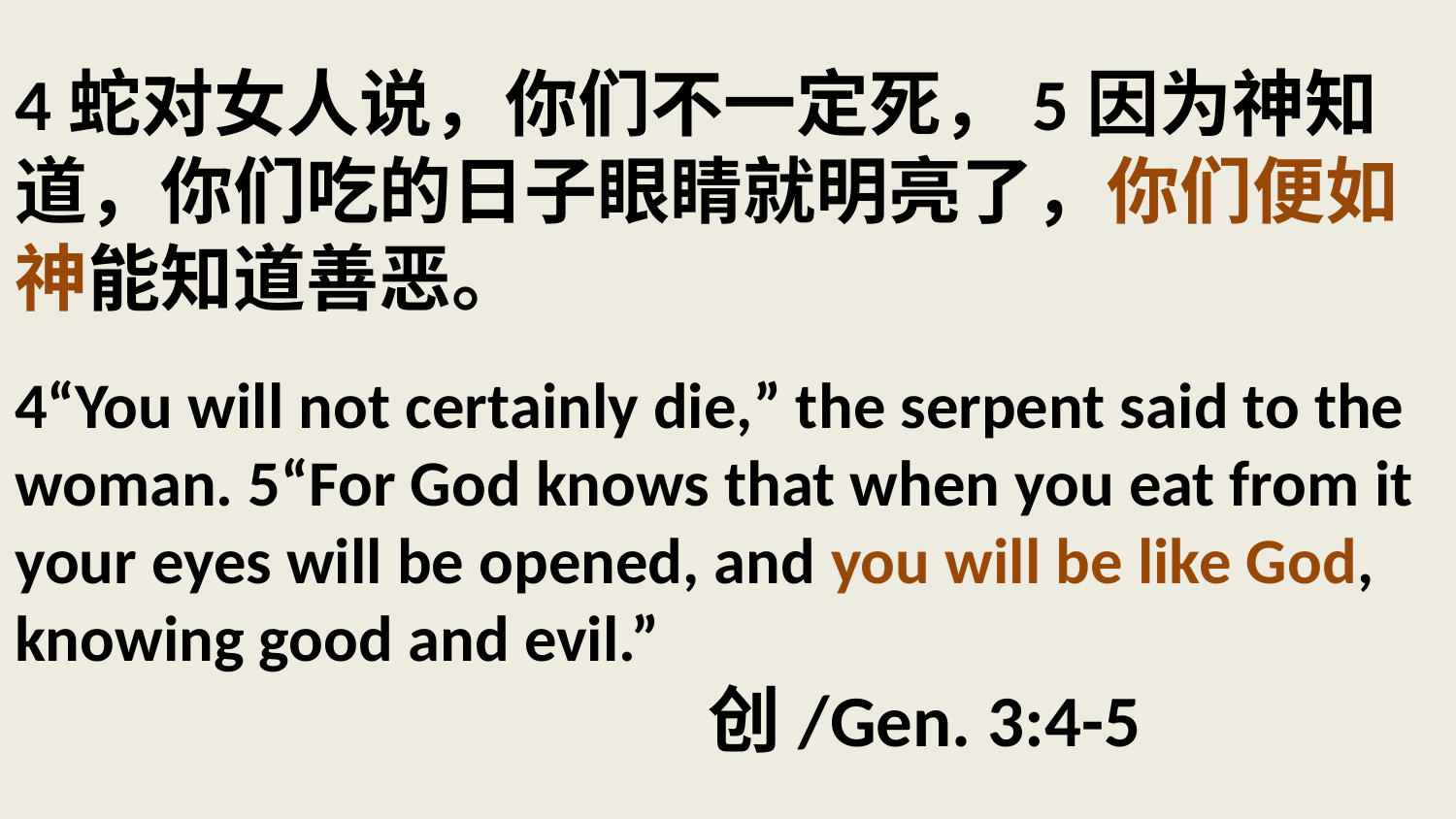

# 4蛇对女人说，你们不一定死，5因为神知道，你们吃的日子眼睛就明亮了，你们便如神能知道善恶。 4“You will not certainly die,” the serpent said to the woman. 5“For God knows that when you eat from it your eyes will be opened, and you will be like God, knowing good and evil.” 创/Gen. 3:4-5